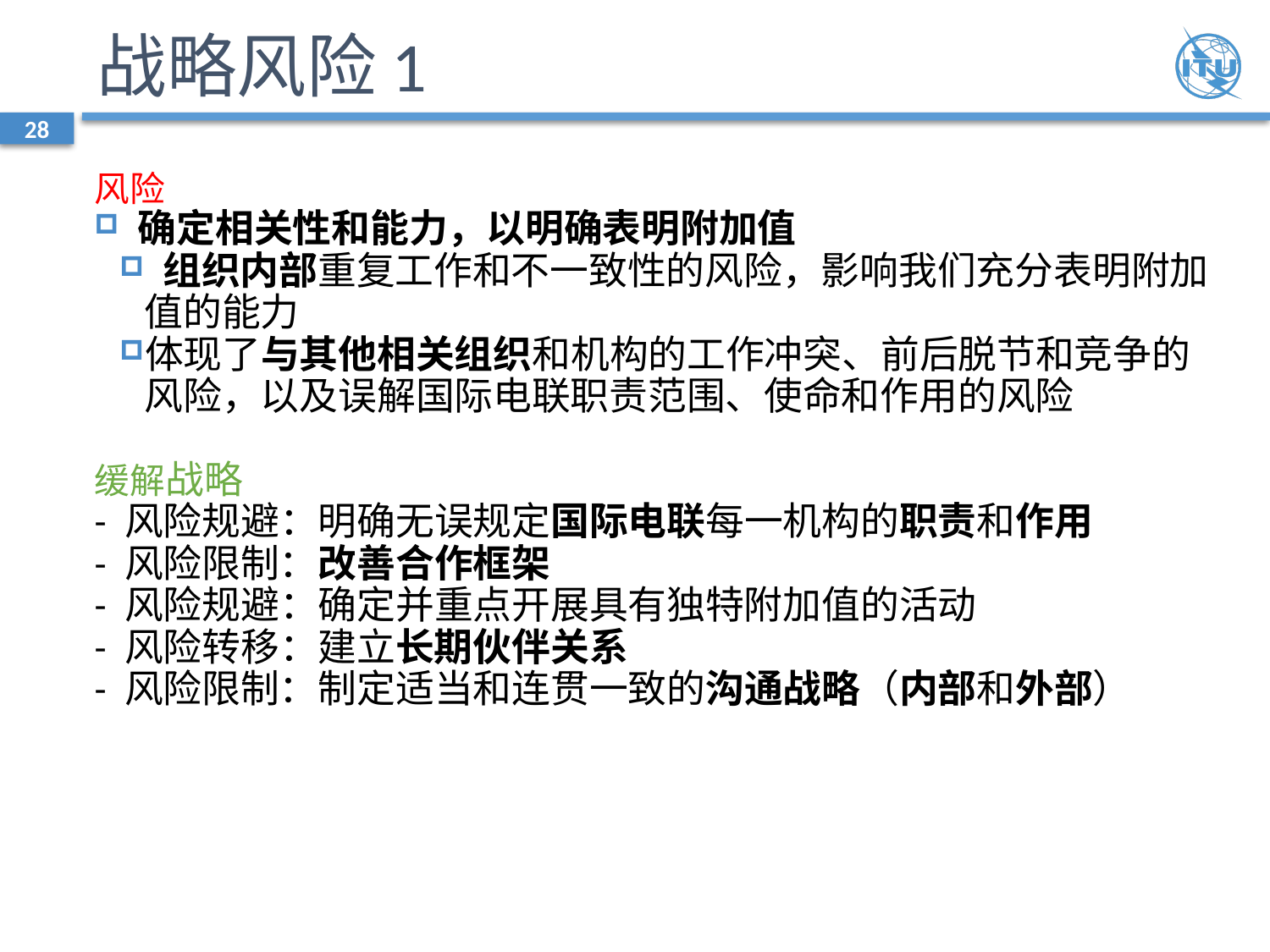

# 战略风险1
28
风险
 确定相关性和能力，以明确表明附加值
 组织内部重复工作和不一致性的风险，影响我们充分表明附加值的能力
体现了与其他相关组织和机构的工作冲突、前后脱节和竞争的风险，以及误解国际电联职责范围、使命和作用的风险

缓解战略
- 风险规避：明确无误规定国际电联每一机构的职责和作用
- 风险限制：改善合作框架
- 风险规避：确定并重点开展具有独特附加值的活动
- 风险转移：建立长期伙伴关系
- 风险限制：制定适当和连贯一致的沟通战略（内部和外部）